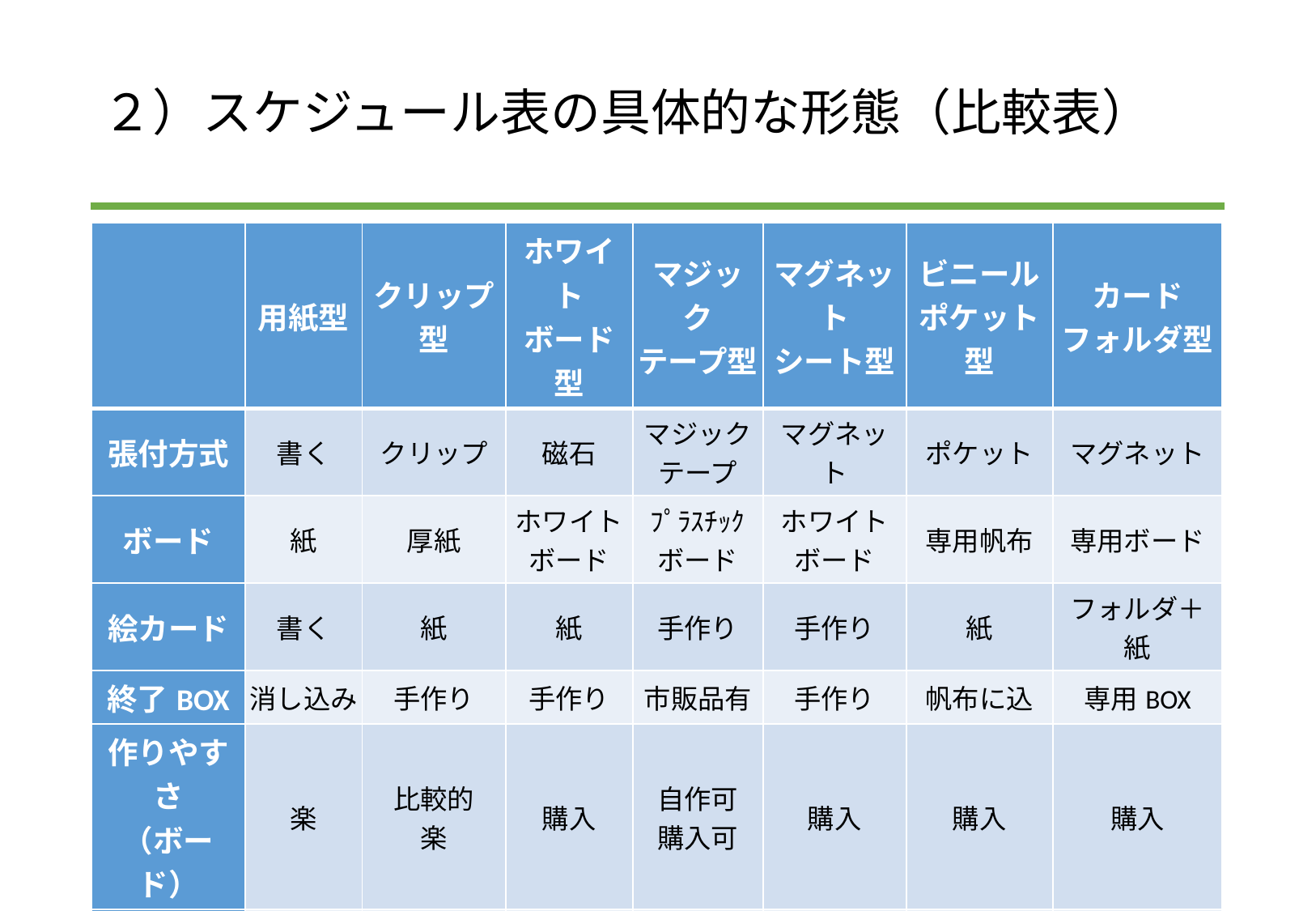

# ２）スケジュール表の具体的な形態（比較表）
|  | 用紙型 | クリップ型 | ホワイト ボード型 | マジック テープ型 | マグネット シート型 | ビニール ポケット型 | カード フォルダ型 |
| --- | --- | --- | --- | --- | --- | --- | --- |
| 張付方式 | 書く | クリップ | 磁石 | マジック テープ | マグネット | ポケット | マグネット |
| ボード | 紙 | 厚紙 | ホワイト ボード | ﾌﾟﾗｽﾁｯｸ ボード | ホワイト ボード | 専用帆布 | 専用ボード |
| 絵カード | 書く | 紙 | 紙 | 手作り | 手作り | 紙 | フォルダ＋紙 |
| 終了BOX | 消し込み | 手作り | 手作り | 市販品有 | 手作り | 帆布に込 | 専用BOX |
| 作りやすさ （ボード） | 楽 | 比較的 楽 | 購入 | 自作可 購入可 | 購入 | 購入 | 購入 |
| （絵カード） | - | 楽 | 楽 | 面倒 | 中間 | 楽 | 楽 |
| 使いやすさ | 面倒 | △ | △ | ○ | × | △ | ○ |
| 増やしやすさ | ○ | ○ | ○ | × | △ | ○ | ○ |
| 市販品 | おめめどう |  |  | ミラミッド教育 | お支度ボード | アドプラス | コバリテ |
古林療育技術研究所
スケジュール表の形態 2019年夏編β版
7